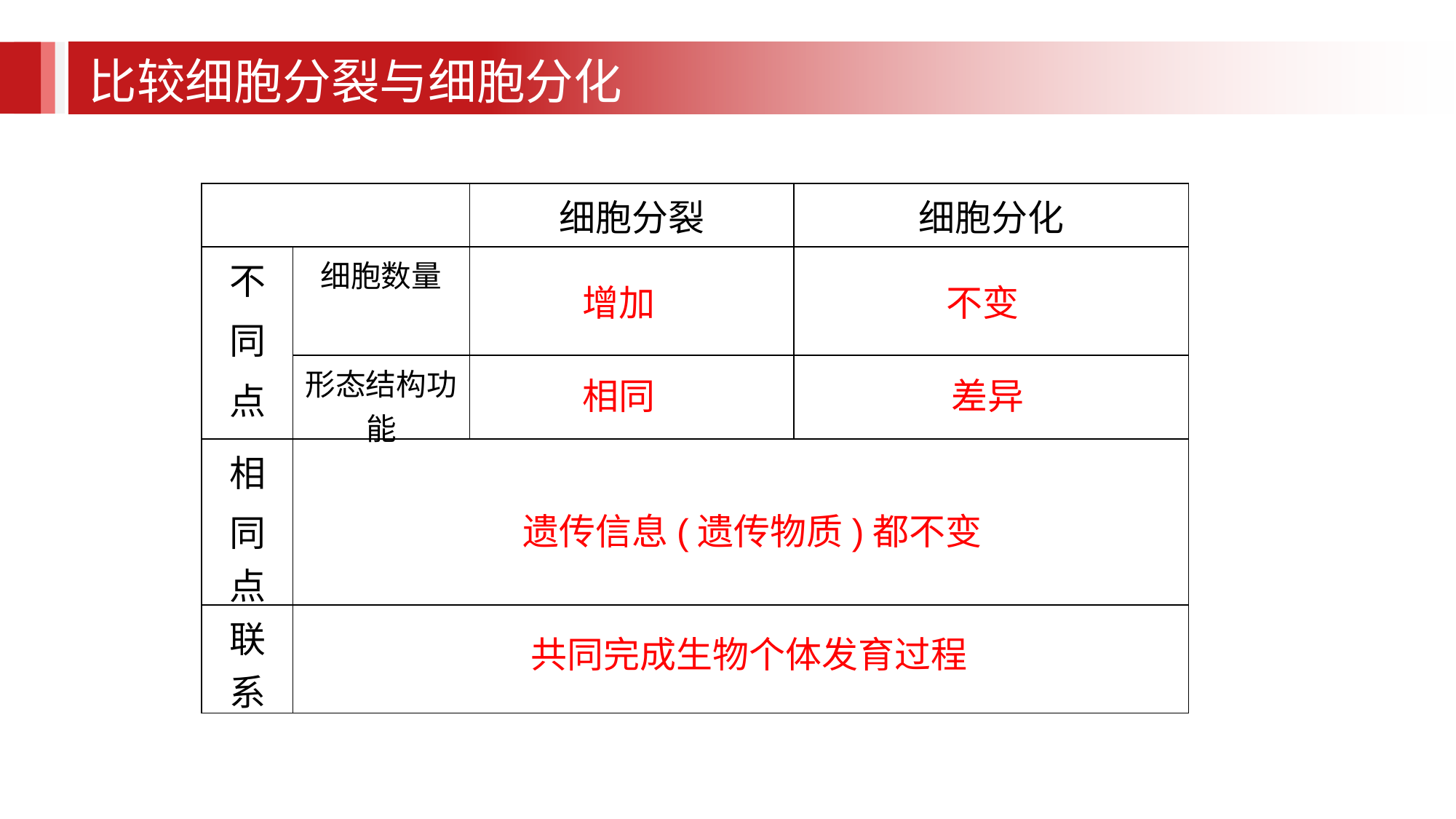

比较细胞分裂与细胞分化
|  |  | 细胞分裂 | 细胞分化 |
| --- | --- | --- | --- |
| 不 同 点 | 细胞数量 |  |  |
|  | 形态结构功能 |  |  |
| 相 同点 |  |  |  |
| 联系 |  |  |  |
增加
不变
相同
差异
遗传信息(遗传物质)都不变
共同完成生物个体发育过程